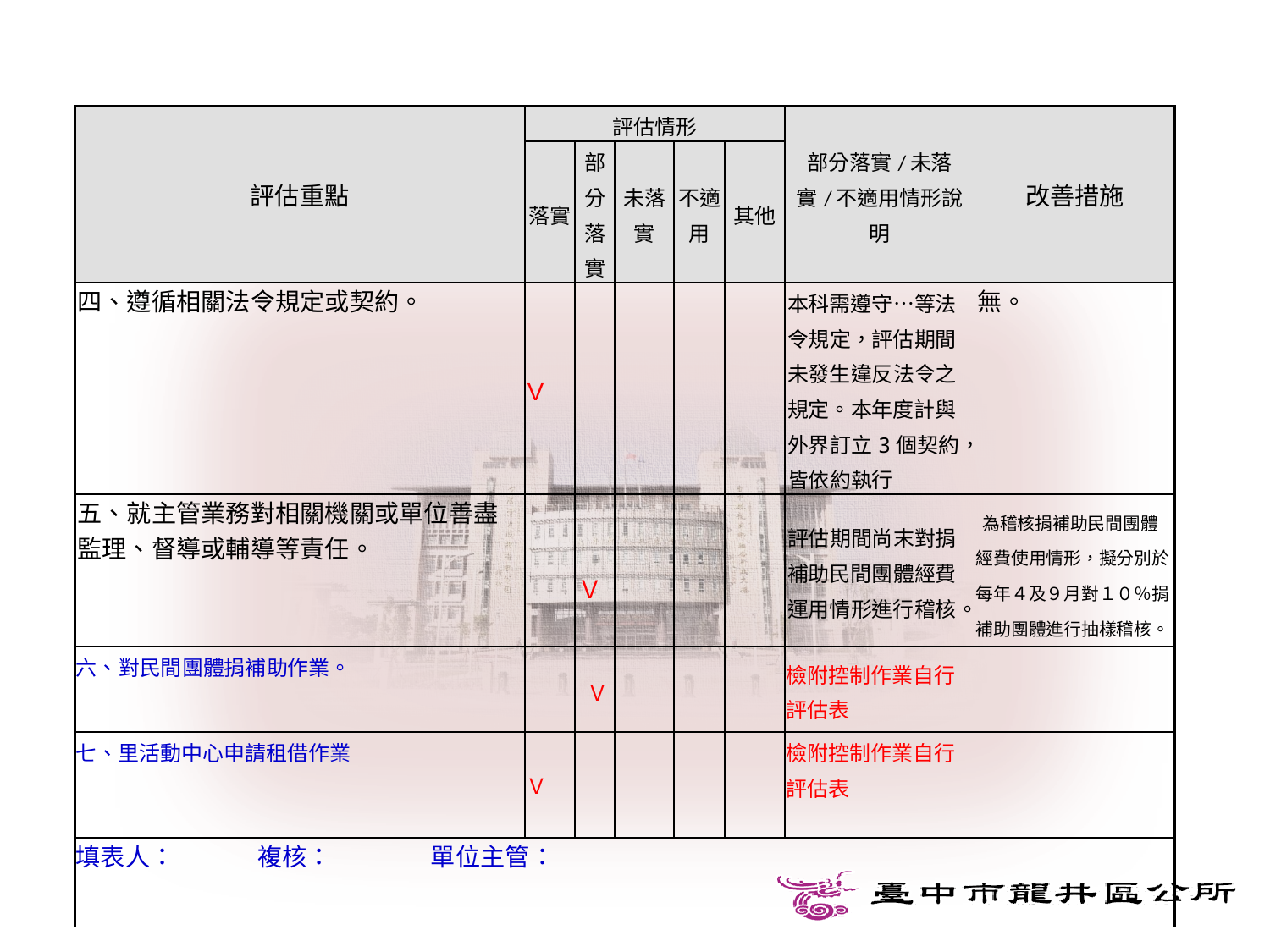

| 評估重點 | 評估情形 |  |  |  |  | 部分落實/未落實/不適用情形說明 | 改善措施 |
| --- | --- | --- | --- | --- | --- | --- | --- |
|  | 落實 | 部分落實 | 未落實 | 不適用 | 其他 |  |  |
| 四、遵循相關法令規定或契約。 | V |  |  |  |  | 本科需遵守…等法令規定，評估期間未發生違反法令之規定。本年度計與外界訂立3個契約，皆依約執行 | 無。 |
| 五、就主管業務對相關機關或單位善盡監理、督導或輔導等責任。 |  | Ｖ |  |  |  | 評估期間尚末對捐補助民間團體經費運用情形進行稽核。 | 為稽核捐補助民間團體經費使用情形，擬分別於每年４及９月對１０％捐補助團體進行抽樣稽核。 |
| 六、對民間團體捐補助作業。 |  | Ｖ |  |  |  | 檢附控制作業自行評估表 |  |
| 七、里活動中心申請租借作業 | Ｖ |  |  |  |  | 檢附控制作業自行評估表 |  |
| 填表人： 複核： 單位主管： |  |  |  |  |  |  |  |